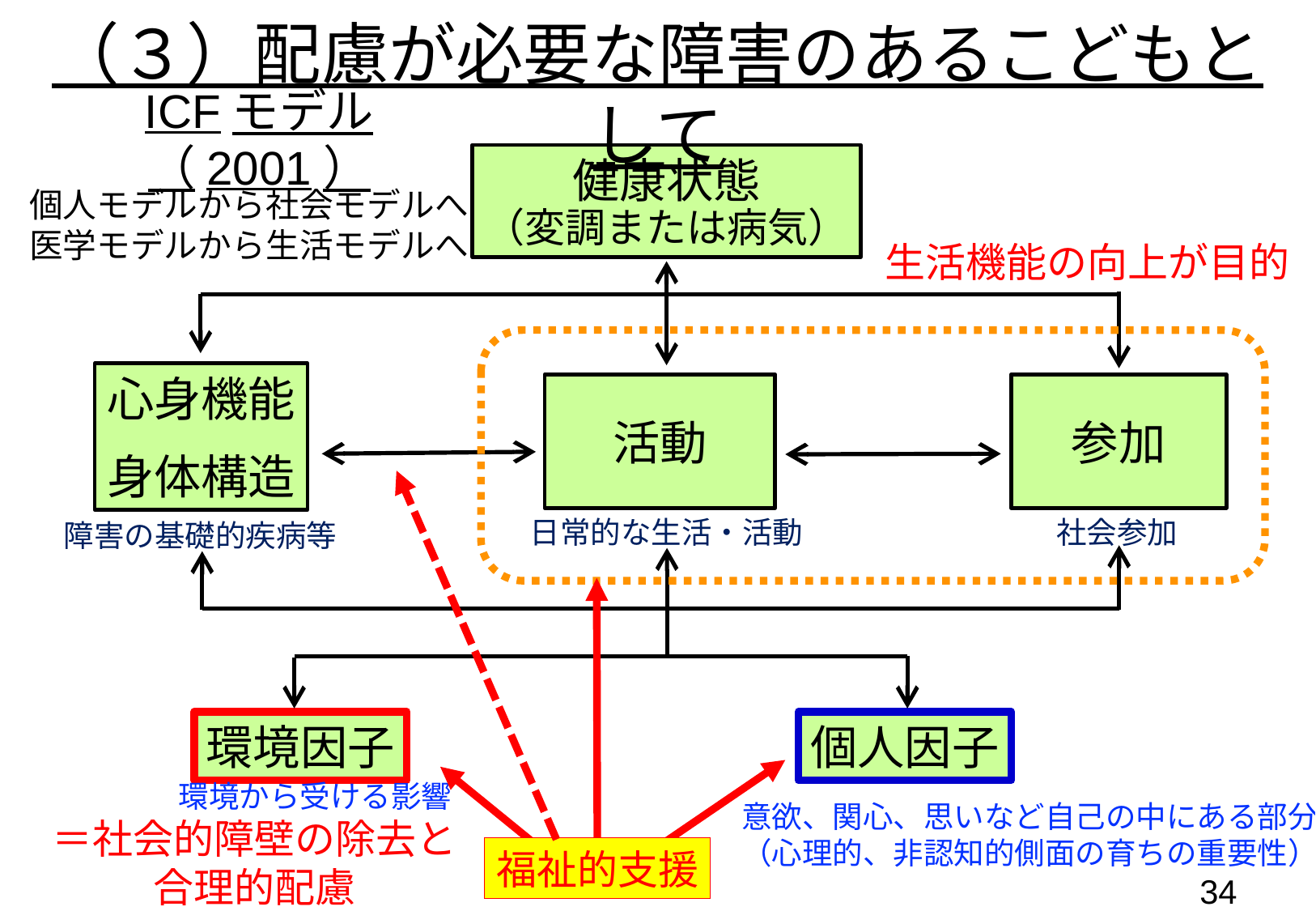

（３）配慮が必要な障害のあるこどもとして

ICFモデル（2001）
健康状態
（変調または病気）
心身機能

身体構造
活動
参加
環境因子
個人因子
社会参加
日常的な生活・活動
障害の基礎的疾病等
　　　　環境から受ける影響
＝社会的障壁の除去と
合理的配慮
意欲、関心、思いなど自己の中にある部分
（心理的、非認知的側面の育ちの重要性）
個人モデルから社会モデルへ
医学モデルから生活モデルへ
生活機能の向上が目的

福祉的支援
34